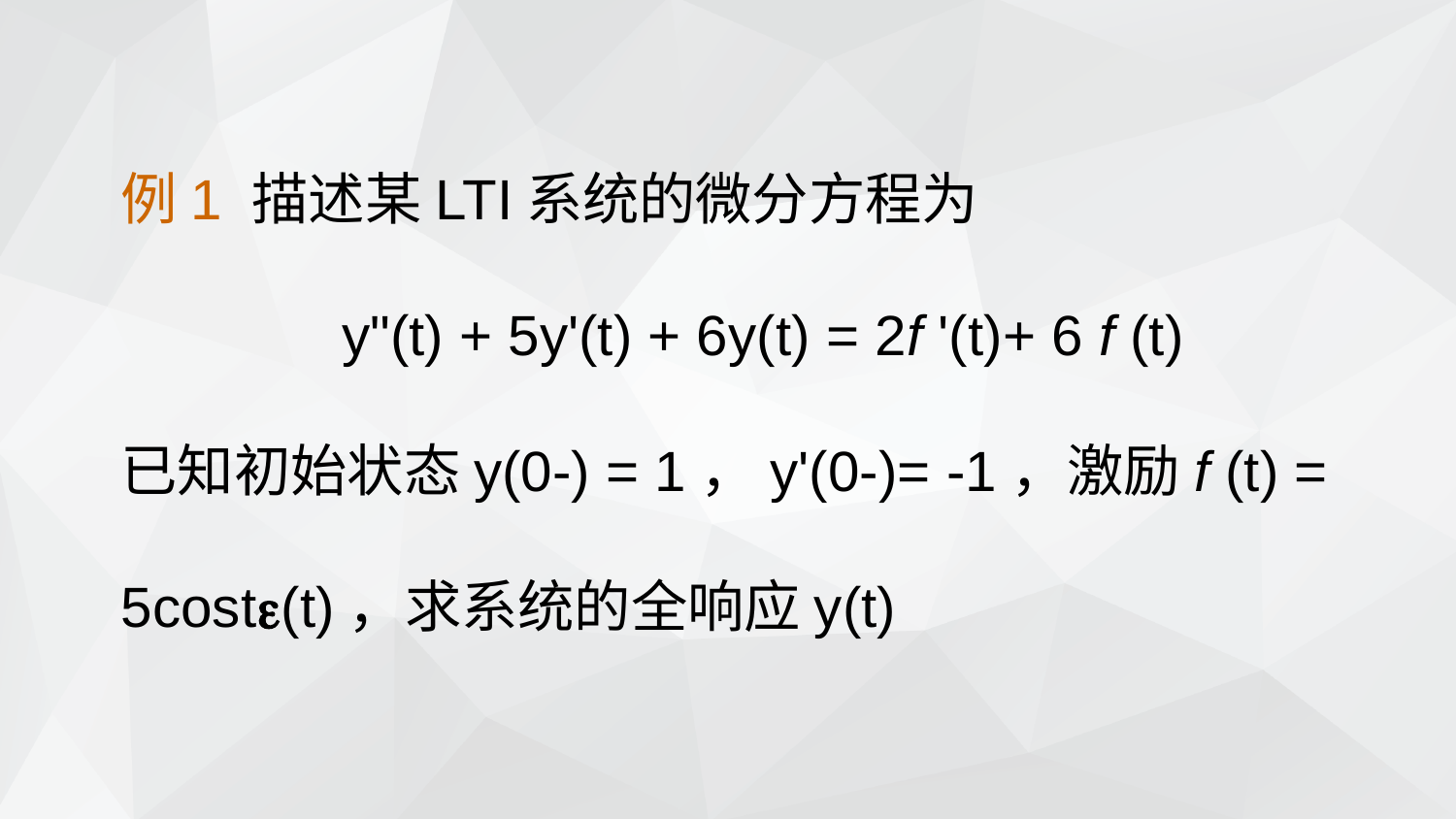

例1 描述某LTI系统的微分方程为
              y"(t) + 5y'(t) + 6y(t) = 2f '(t)+ 6 f (t)
已知初始状态y(0-) = 1，y'(0-)= -1，激励f (t) = 5costε(t)，求系统的全响应y(t)